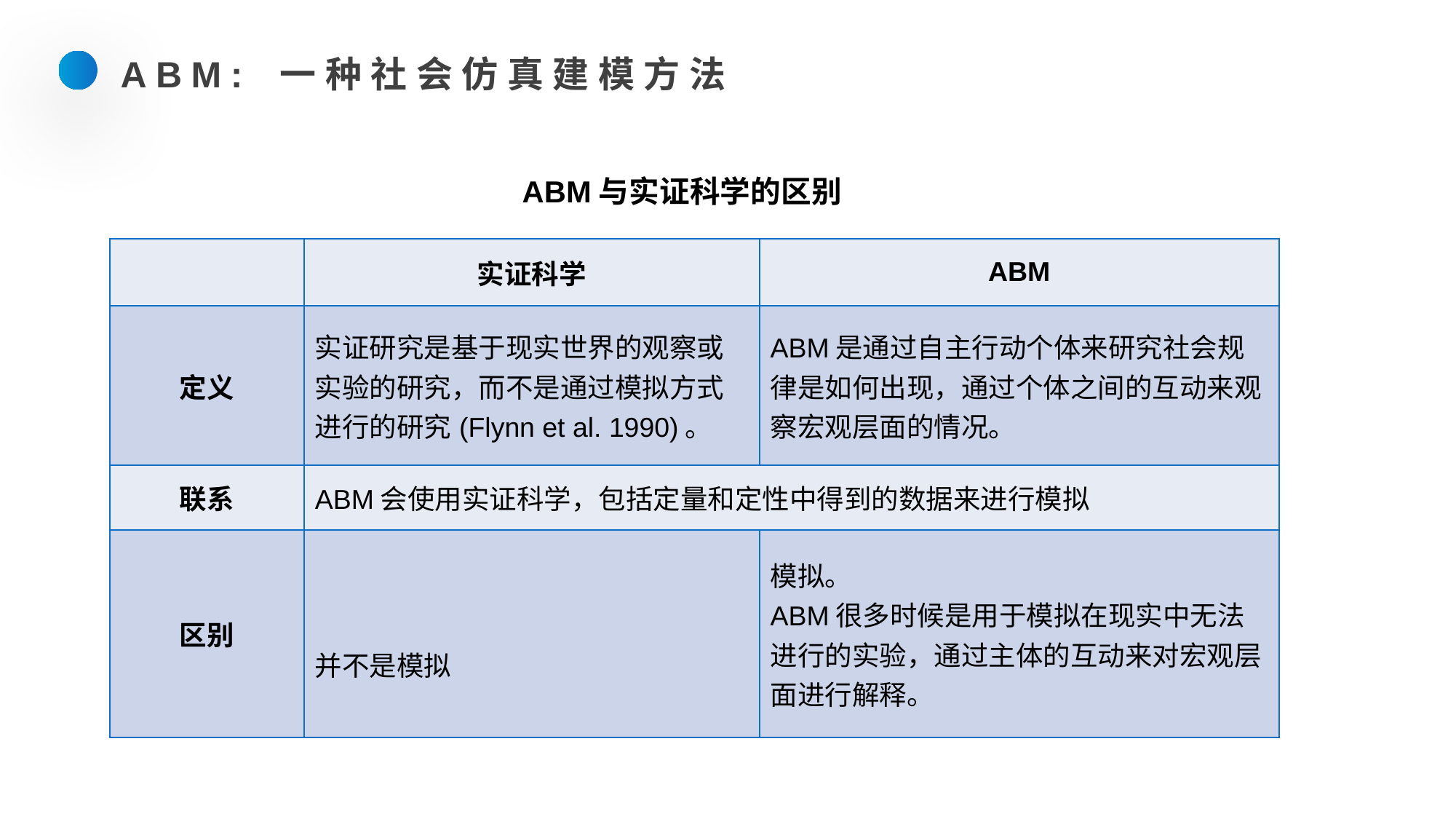

ABM: 一种社会仿真建模方法

ABM与实证科学的区别

|  | 实证科学 | ABM |
| --- | --- | --- |
| 定义 | 实证研究是基于现实世界的观察或实验的研究，而不是通过模拟方式进行的研究(Flynn et al. 1990)。 | ABM是通过自主行动个体来研究社会规律是如何出现，通过个体之间的互动来观察宏观层面的情况。 |
| 联系 | ABM会使用实证科学，包括定量和定性中得到的数据来进行模拟 |  |
| 区别 | 并不是模拟 | 模拟。 ABM很多时候是用于模拟在现实中无法进行的实验，通过主体的互动来对宏观层面进行解释。 |